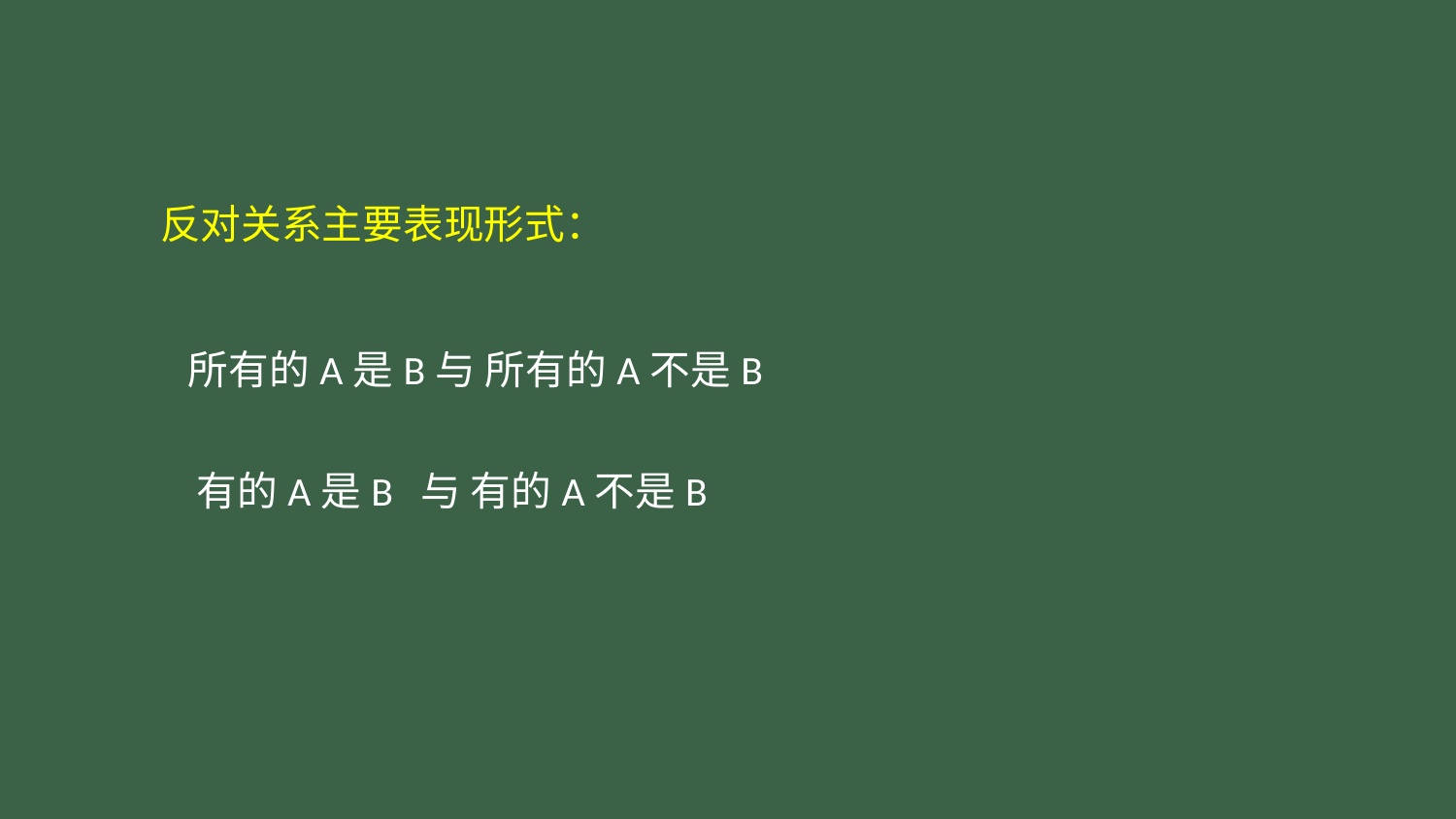

#
反对关系主要表现形式：

  所有的A是B与 所有的A不是B
   有的A是B  与 有的A不是B